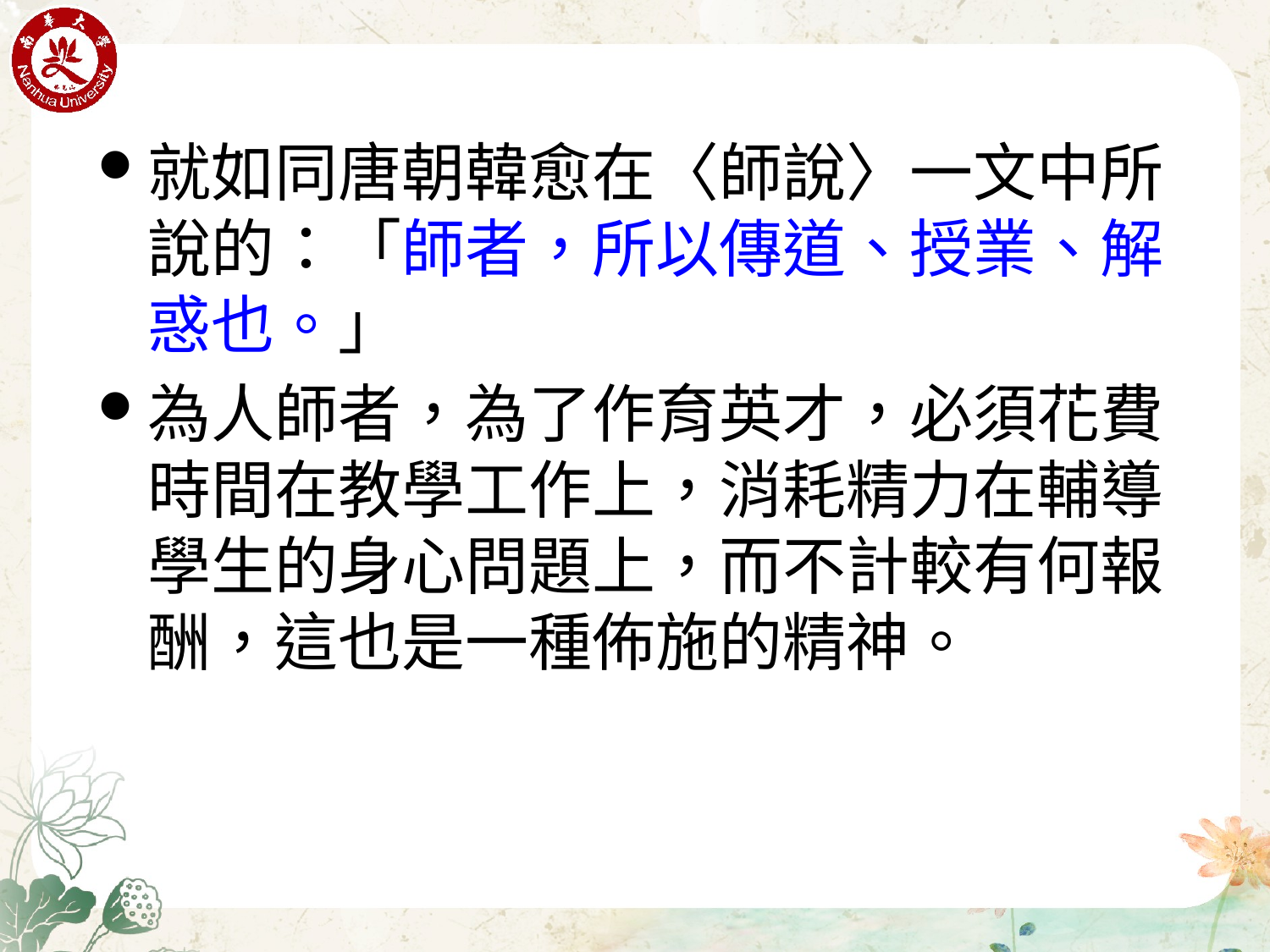

就如同唐朝韓愈在〈師說〉一文中所說的：「師者，所以傳道、授業、解惑也。」
為人師者，為了作育英才，必須花費時間在教學工作上，消耗精力在輔導學生的身心問題上，而不計較有何報酬，這也是一種佈施的精神。